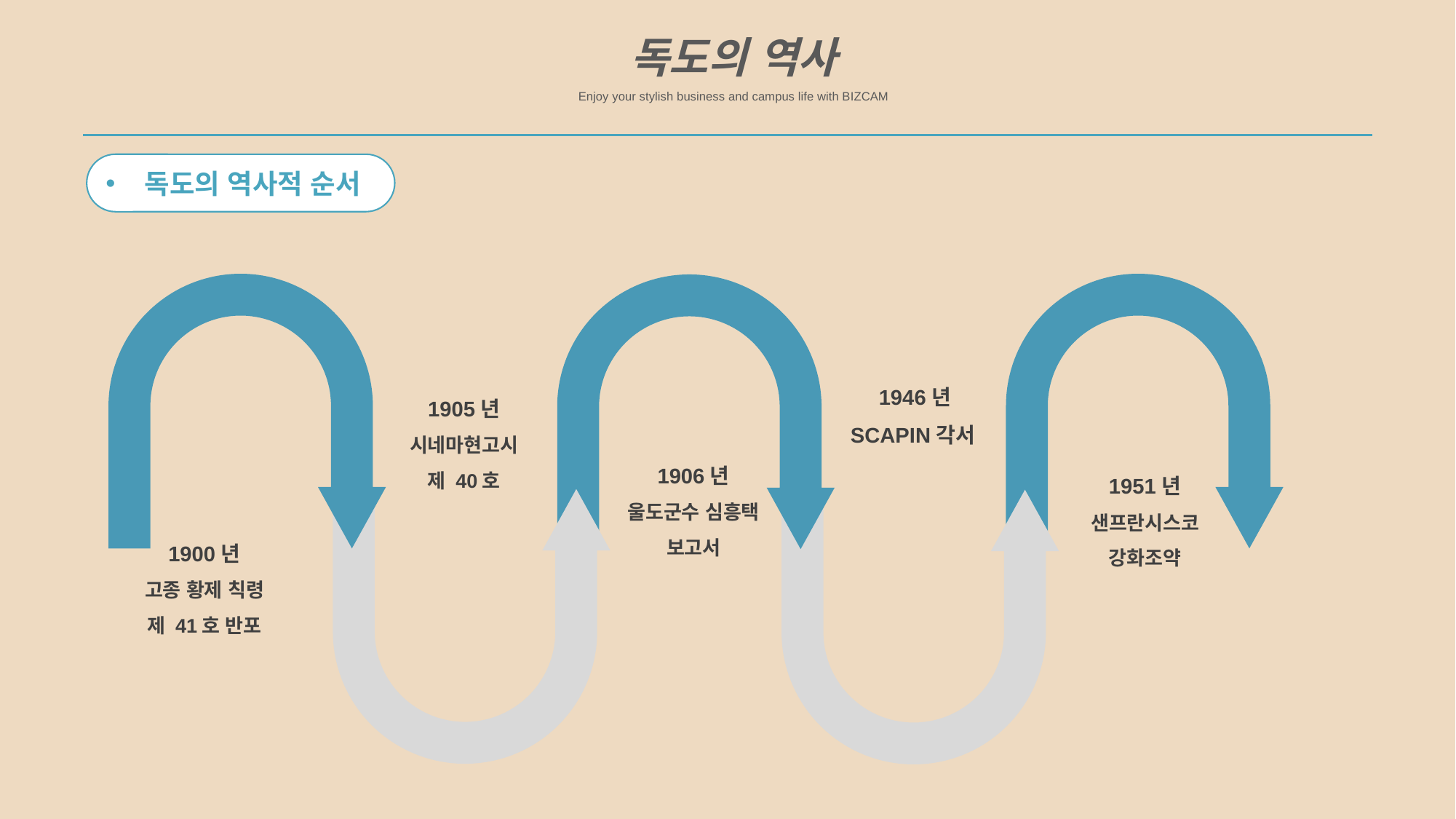

독도의 역사
Enjoy your stylish business and campus life with BIZCAM
 독도의 역사적 순서

1946년
SCAPIN각서
1905년
시네마현고시
제 40호
1906년
울도군수 심흥택
보고서
1951년
샌프란시스코
강화조약

1900년
고종 황제 칙령
제 41호 반포